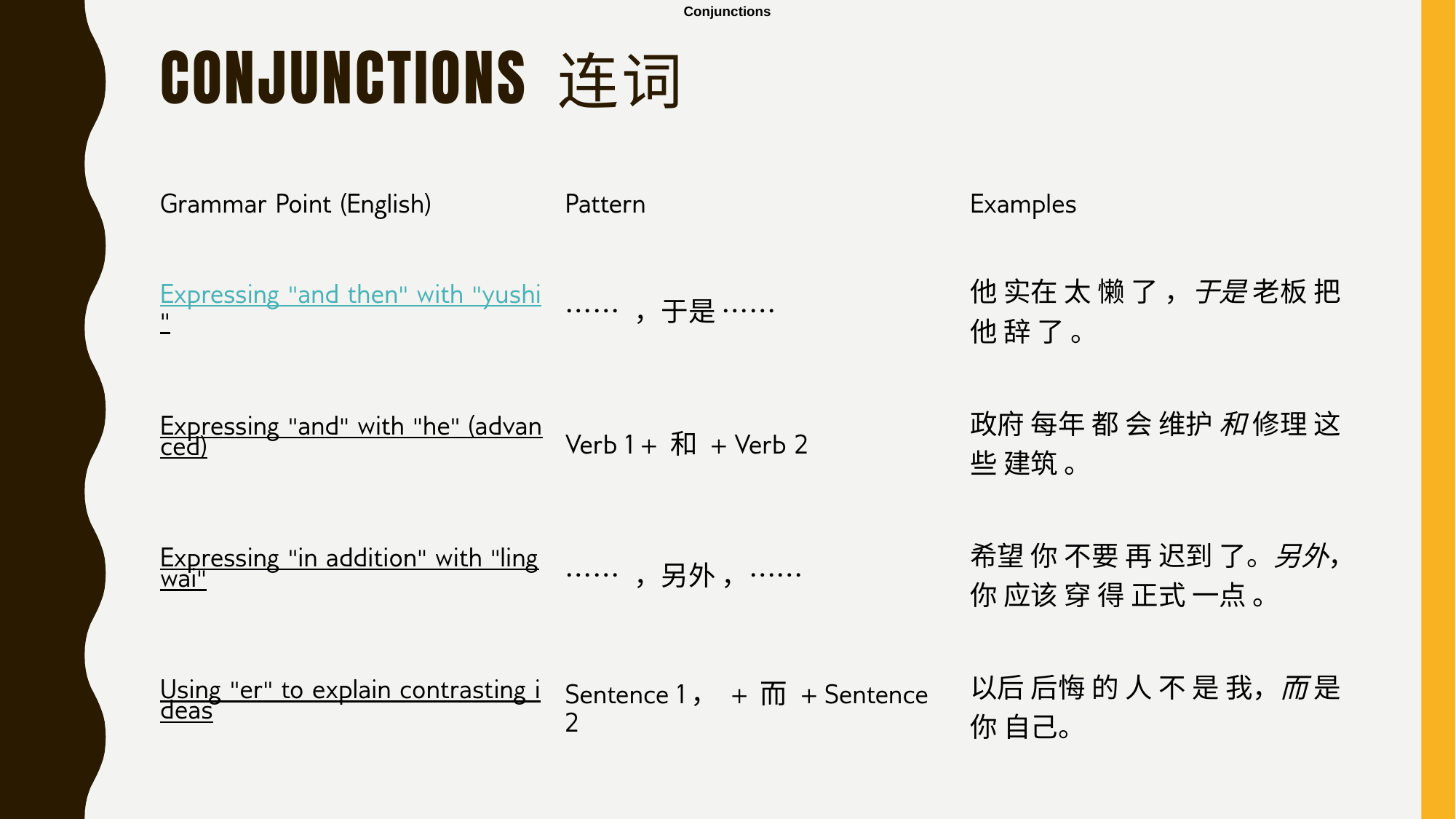

Conjunctions

# Conjunctions 连词
| Grammar Point (English) | Pattern | Examples |
| --- | --- | --- |
| Expressing "and then" with "yushi" | ⋯⋯ ，于是 ⋯⋯ | 他 实在 太 懒 了 ，于是 老板 把 他 辞 了 。 |
| Expressing "and" with "he" (advanced) | Verb 1 + 和 + Verb 2 | 政府 每年 都 会 维护 和 修理 这些 建筑 。 |
| Expressing "in addition" with "lingwai" | ⋯⋯ ，另外 ，⋯⋯ | 希望 你 不要 再 迟到 了。另外，你 应该 穿 得 正式 一点 。 |
| Using "er" to explain contrasting ideas | Sentence 1， + 而 + Sentence 2 | 以后 后悔 的 人 不 是 我，而 是 你 自己。 |